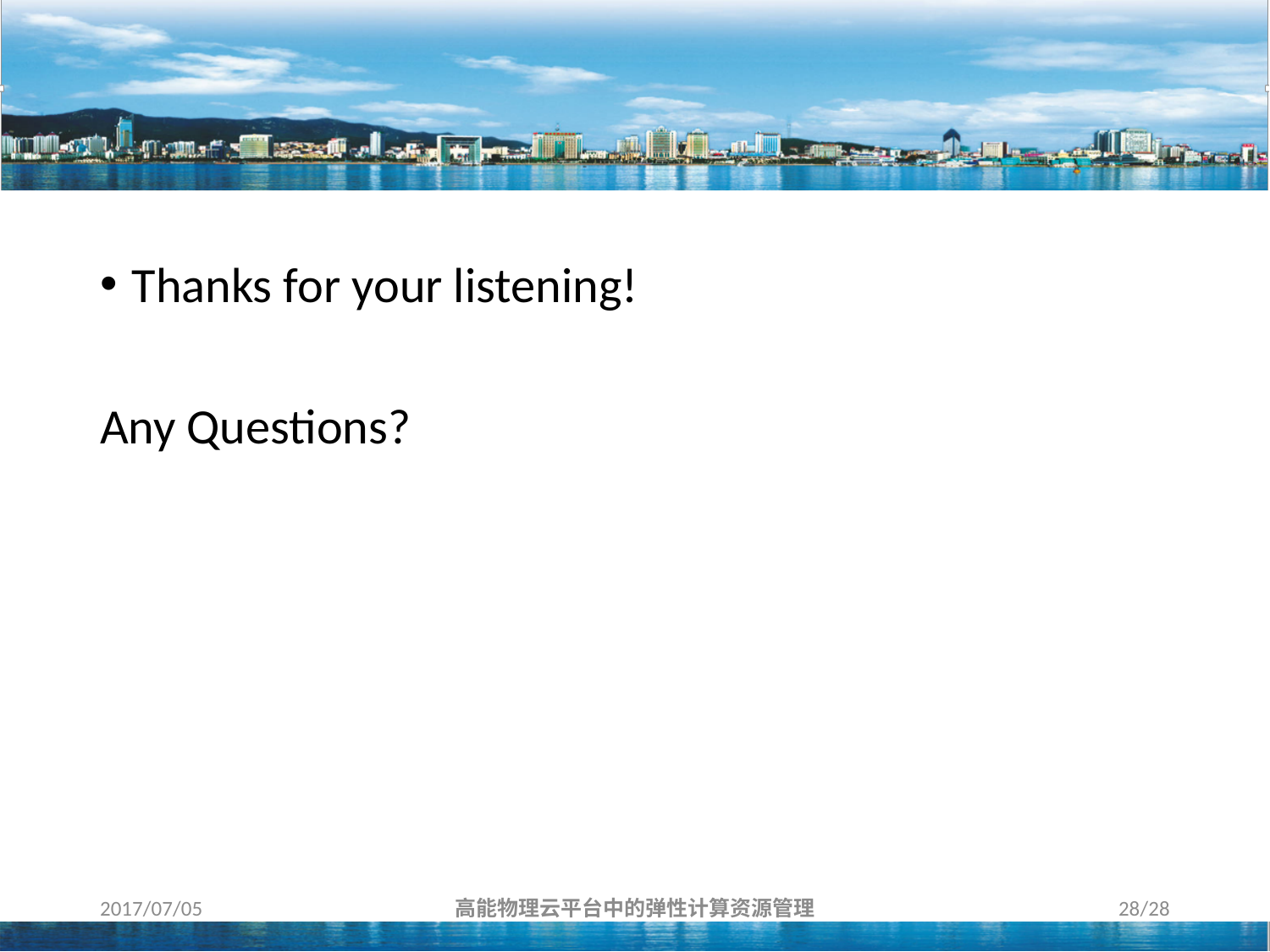

Thanks for your listening!

Any Questions?
2017/07/05
高能物理云平台中的弹性计算资源管理
28/28